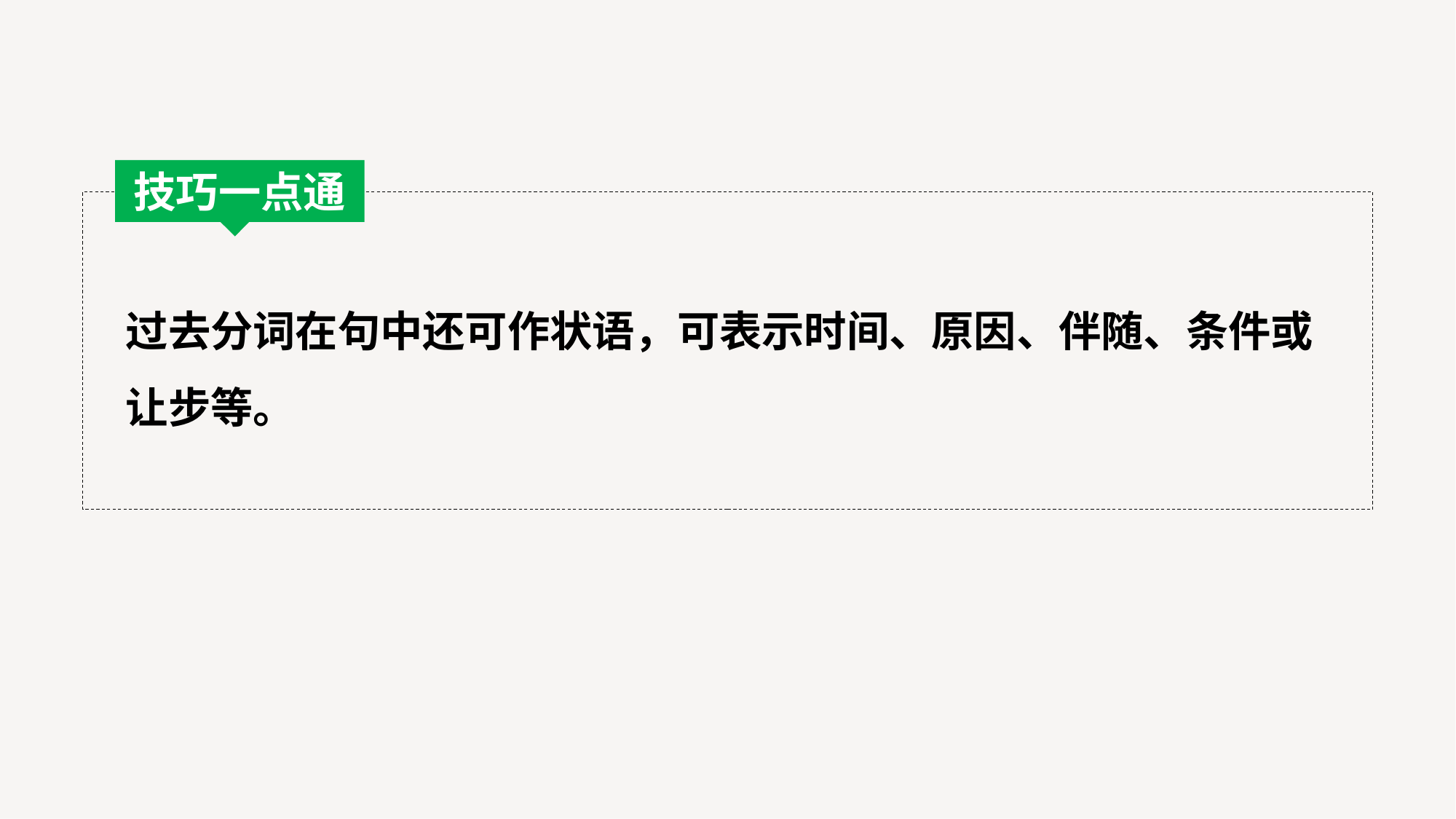

技巧一点通

过去分词在句中还可作状语，可表示时间、原因、伴随、条件或让步等。